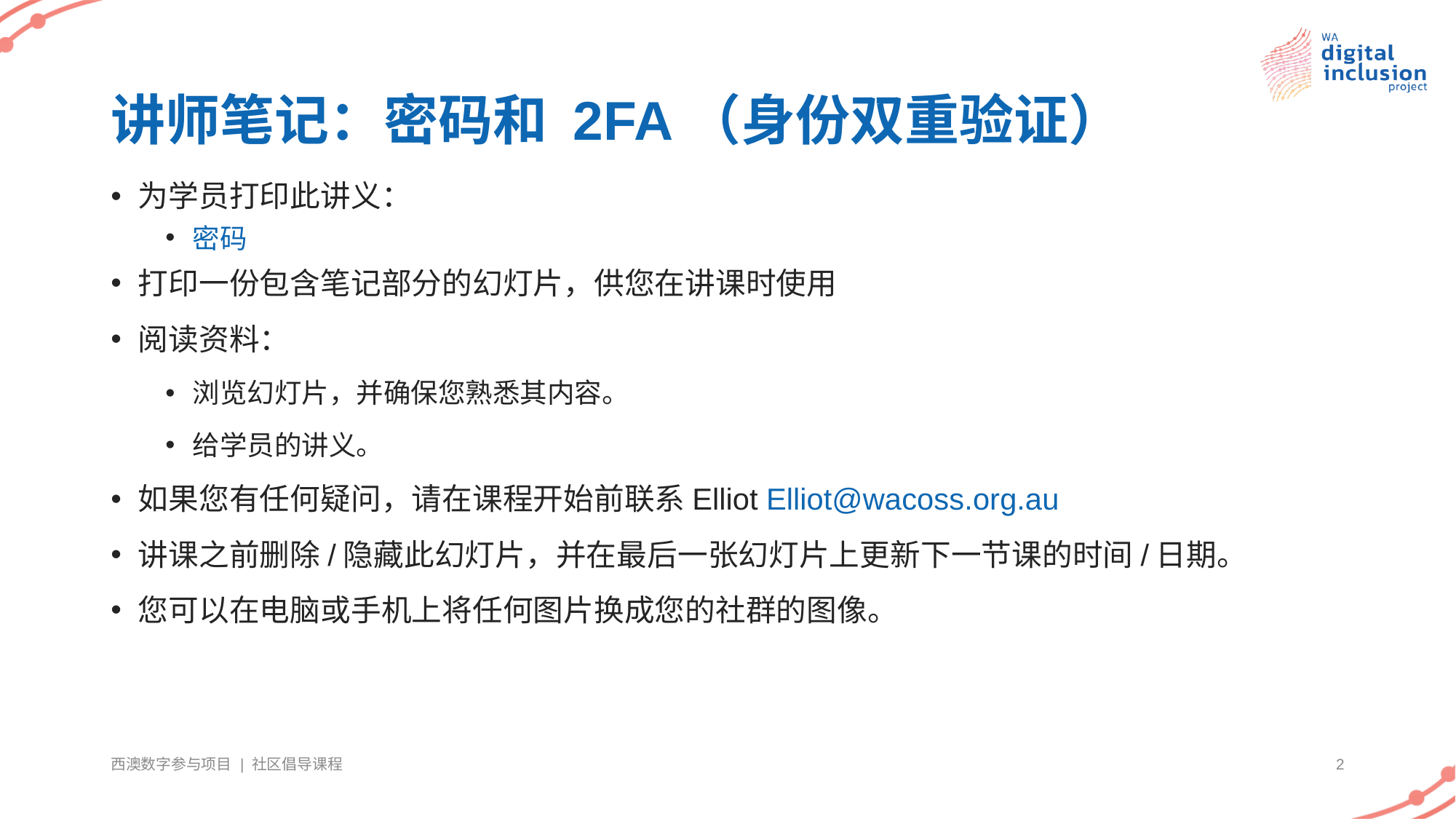

# 讲师笔记：密码和 2FA（身份双重验证）
为学员打印此讲义：
密码
打印一份包含笔记部分的幻灯片，供您在讲课时使用
阅读资料：
浏览幻灯片，并确保您熟悉其内容。
给学员的讲义。
如果您有任何疑问，请在课程开始前联系Elliot Elliot@wacoss.org.au
讲课之前删除/隐藏此幻灯片，并在最后一张幻灯片上更新下一节课的时间/日期。
您可以在电脑或手机上将任何图片换成您的社群的图像。
西澳数字参与项目 | 社区倡导课程
2